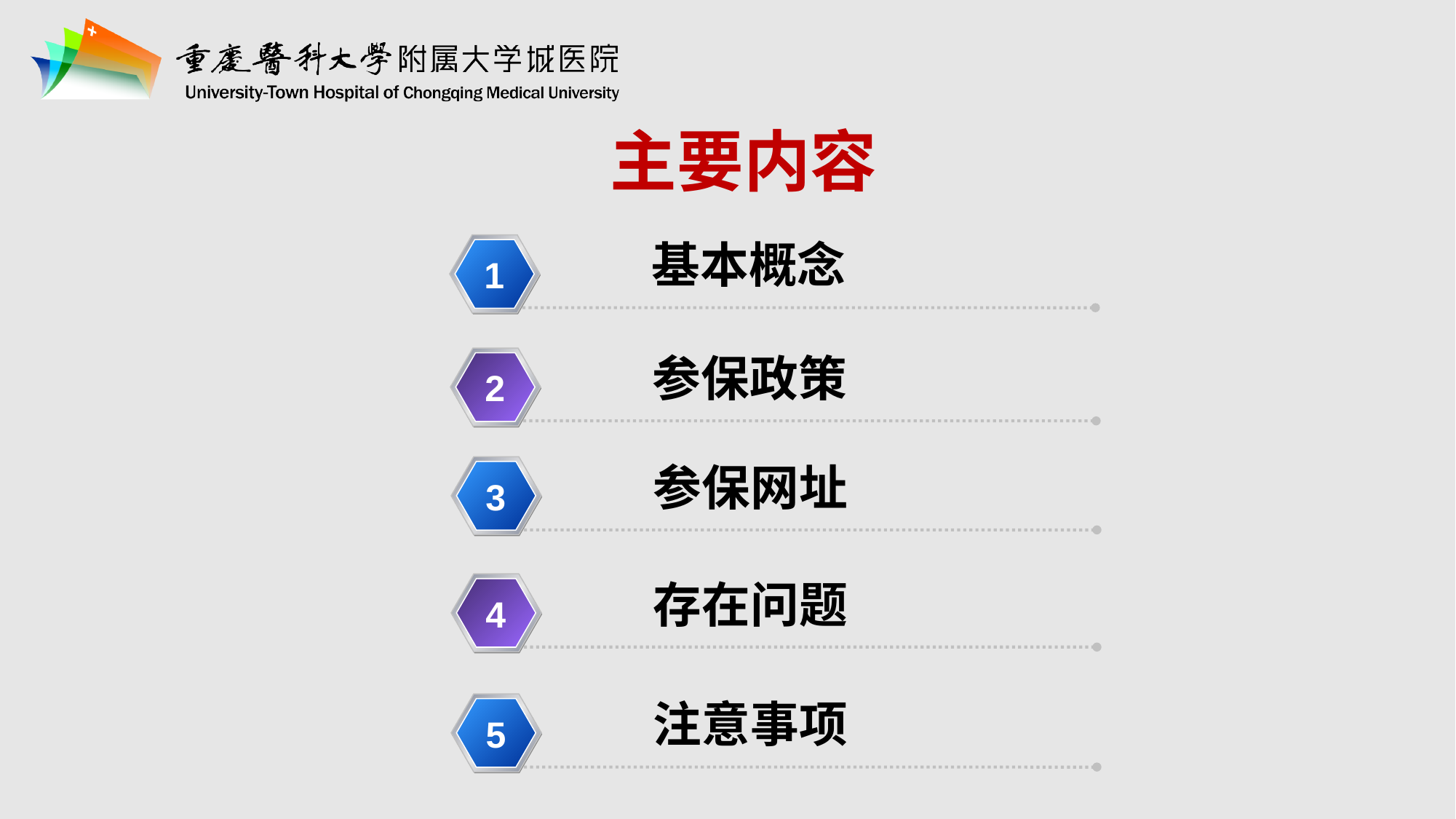

主要内容

基本概念
1

参保政策
2

参保网址
3
3

存在问题
4
4

注意事项
3
5